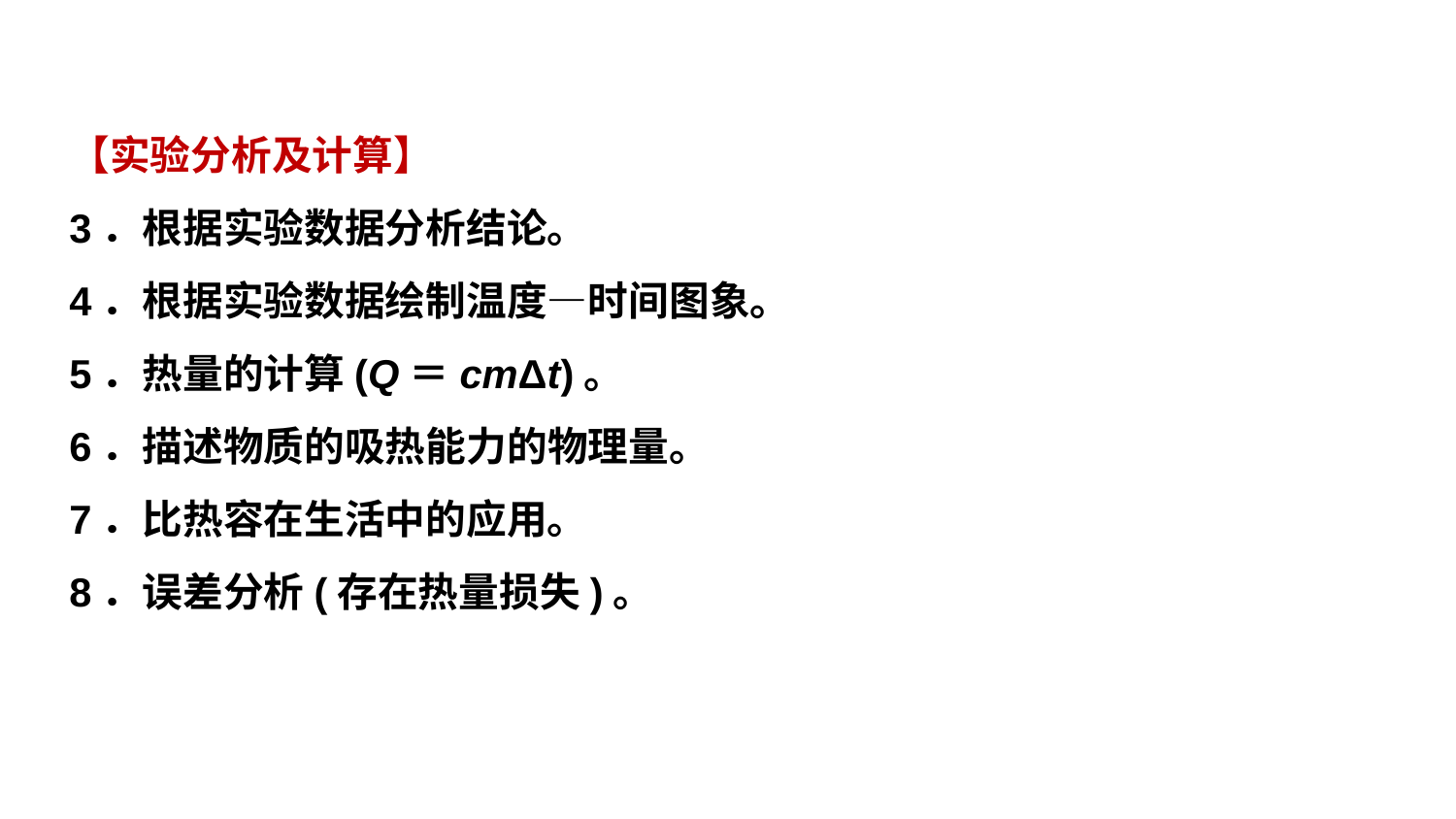

【实验分析及计算】
3．根据实验数据分析结论。
4．根据实验数据绘制温度—时间图象。
5．热量的计算(Q＝cmΔt)。
6．描述物质的吸热能力的物理量。
7．比热容在生活中的应用。
8．误差分析(存在热量损失)。